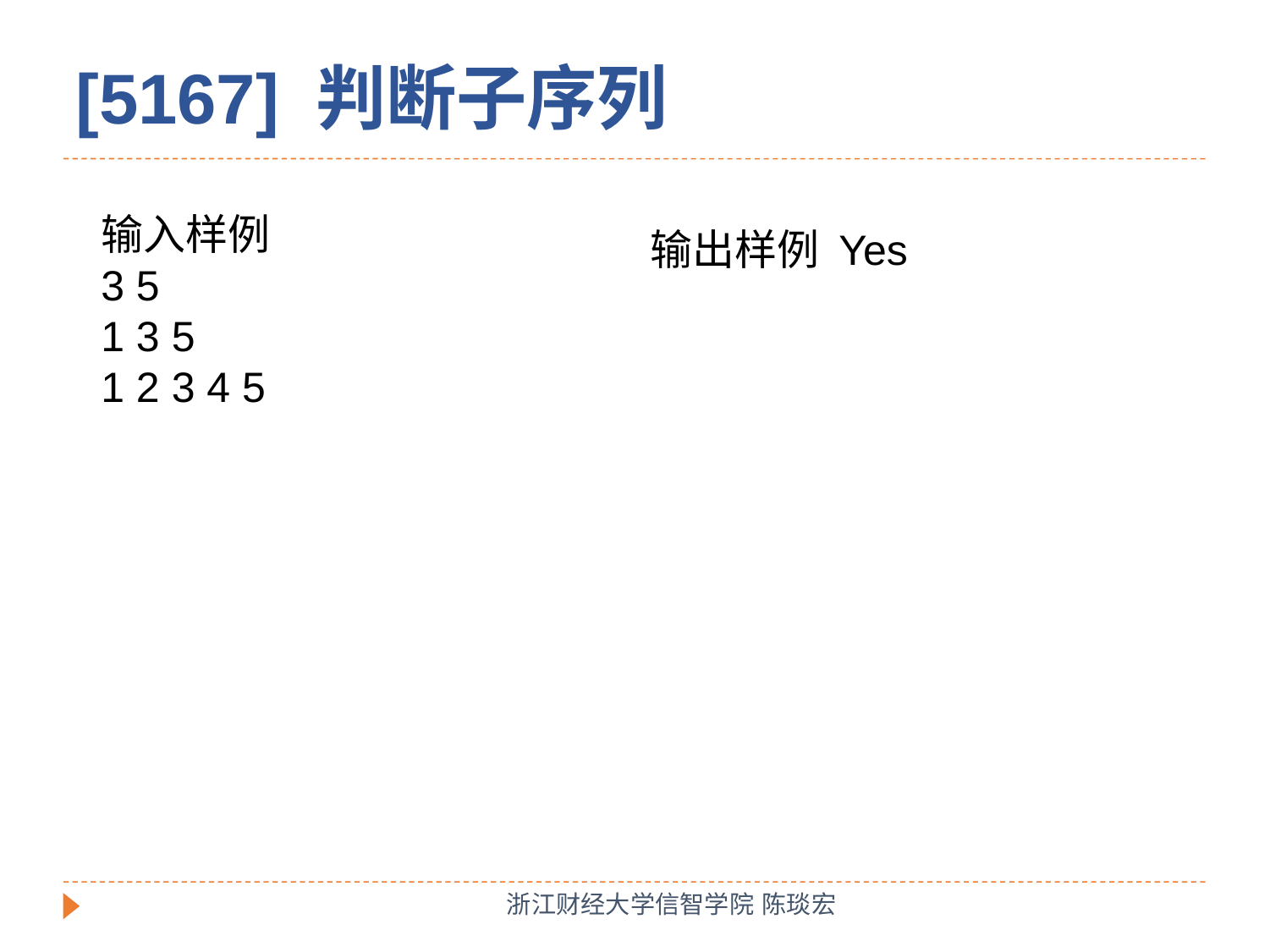

[5167] 判断子序列
输入样例
3 5
1 3 5
1 2 3 4 5
输出样例 Yes
浙江财经大学信智学院 陈琰宏
22